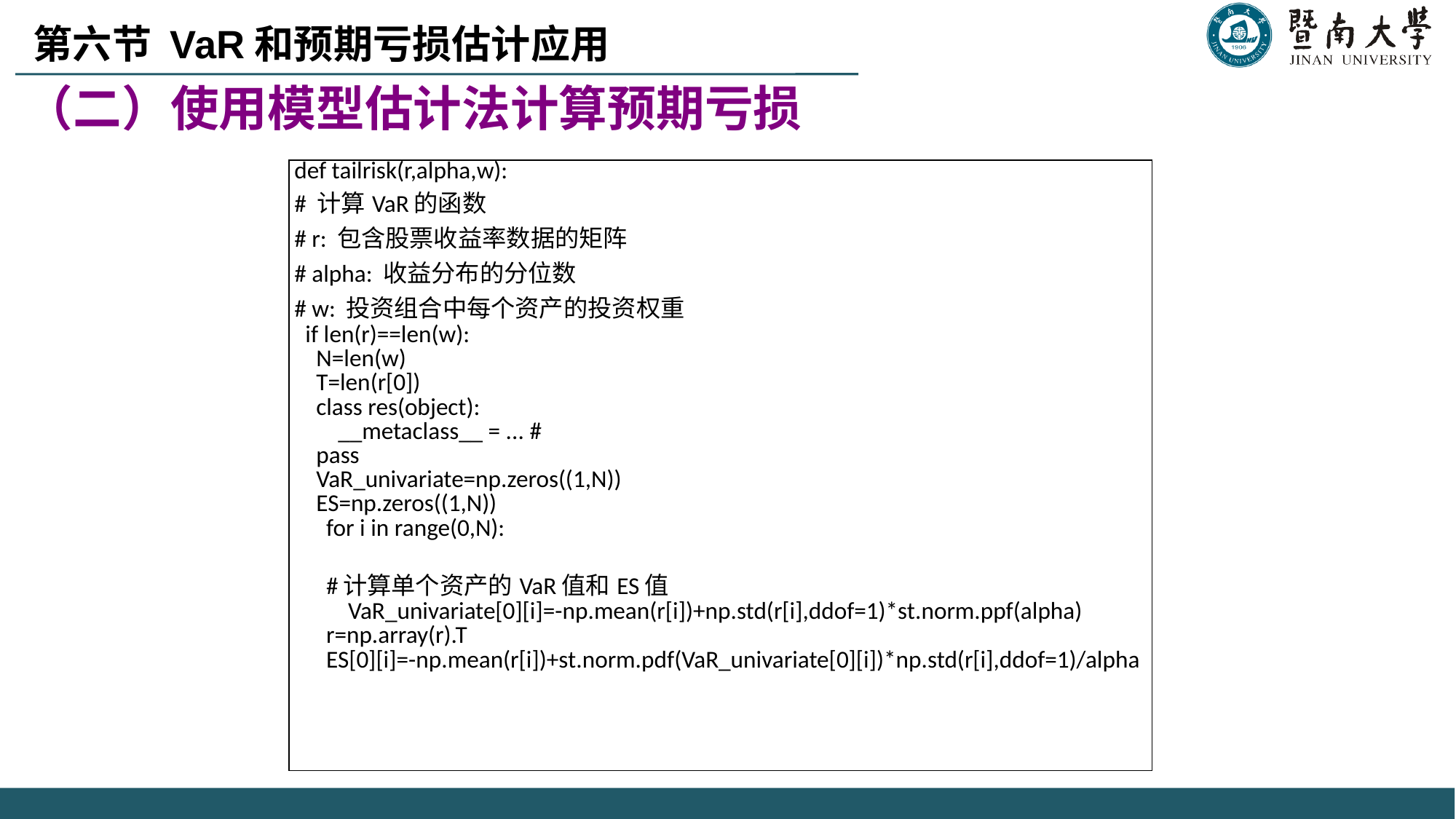

第六节 VaR和预期亏损估计应用
（二）使用模型估计法计算预期亏损

| def tailrisk(r,alpha,w): # 计算VaR的函数 # r: 包含股票收益率数据的矩阵 # alpha: 收益分布的分位数 # w: 投资组合中每个资产的投资权重 if len(r)==len(w): N=len(w) T=len(r[0]) class res(object): \_\_metaclass\_\_ = ... # pass VaR\_univariate=np.zeros((1,N)) ES=np.zeros((1,N)) for i in range(0,N):   #计算单个资产的VaR值和ES值 VaR\_univariate[0][i]=-np.mean(r[i])+np.std(r[i],ddof=1)\*st.norm.ppf(alpha) r=np.array(r).T ES[0][i]=-np.mean(r[i])+st.norm.pdf(VaR\_univariate[0][i])\*np.std(r[i],ddof=1)/alpha |
| --- |